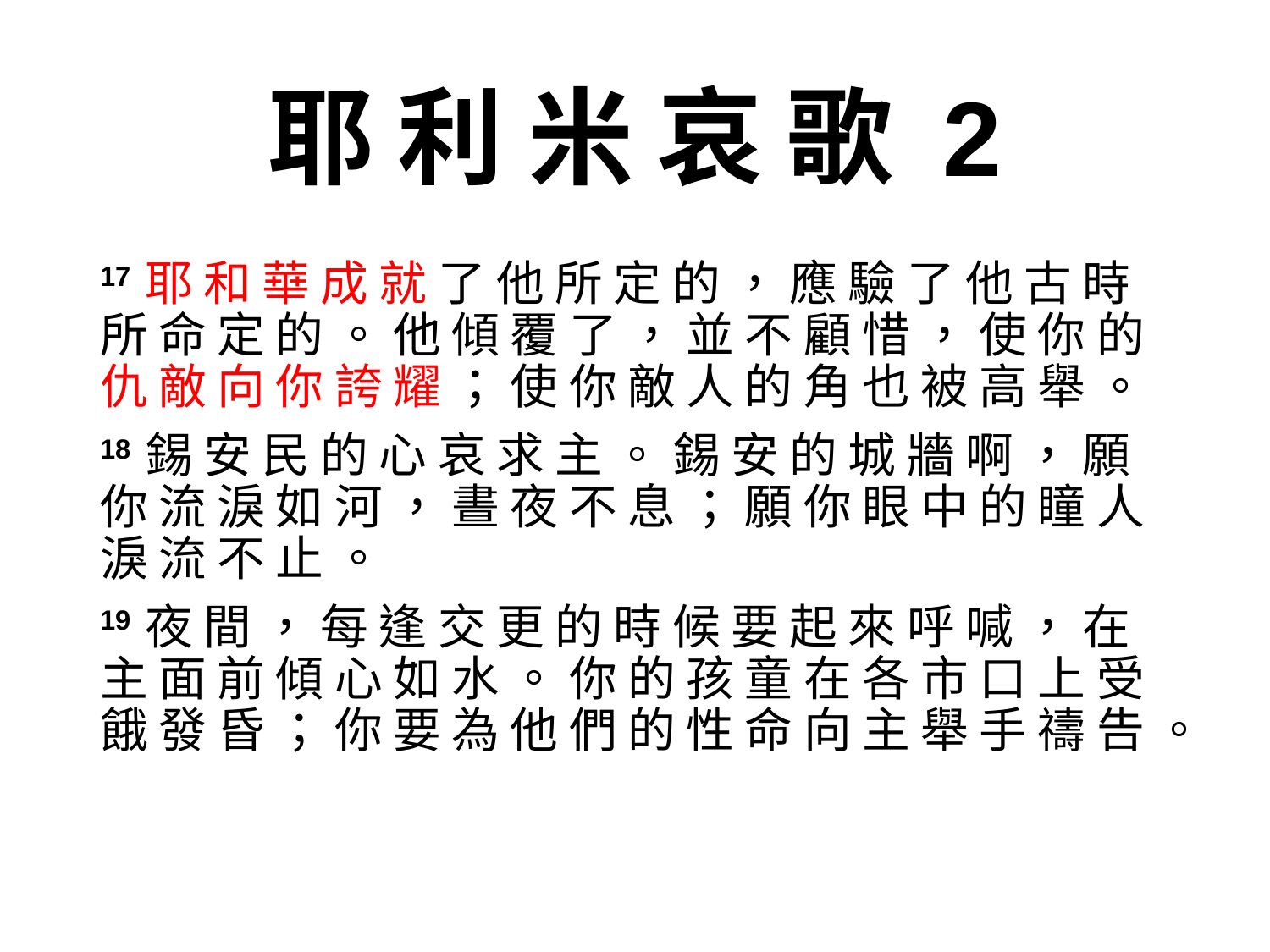

# 耶 利 米 哀 歌 2
17 耶 和 華 成 就 了 他 所 定 的 ， 應 驗 了 他 古 時 所 命 定 的 。 他 傾 覆 了 ， 並 不 顧 惜 ， 使 你 的 仇 敵 向 你 誇 耀 ； 使 你 敵 人 的 角 也 被 高 舉 。
18 錫 安 民 的 心 哀 求 主 。 錫 安 的 城 牆 啊 ， 願 你 流 淚 如 河 ， 晝 夜 不 息 ； 願 你 眼 中 的 瞳 人 淚 流 不 止 。
19 夜 間 ， 每 逢 交 更 的 時 候 要 起 來 呼 喊 ， 在 主 面 前 傾 心 如 水 。 你 的 孩 童 在 各 市 口 上 受 餓 發 昏 ； 你 要 為 他 們 的 性 命 向 主 舉 手 禱 告 。